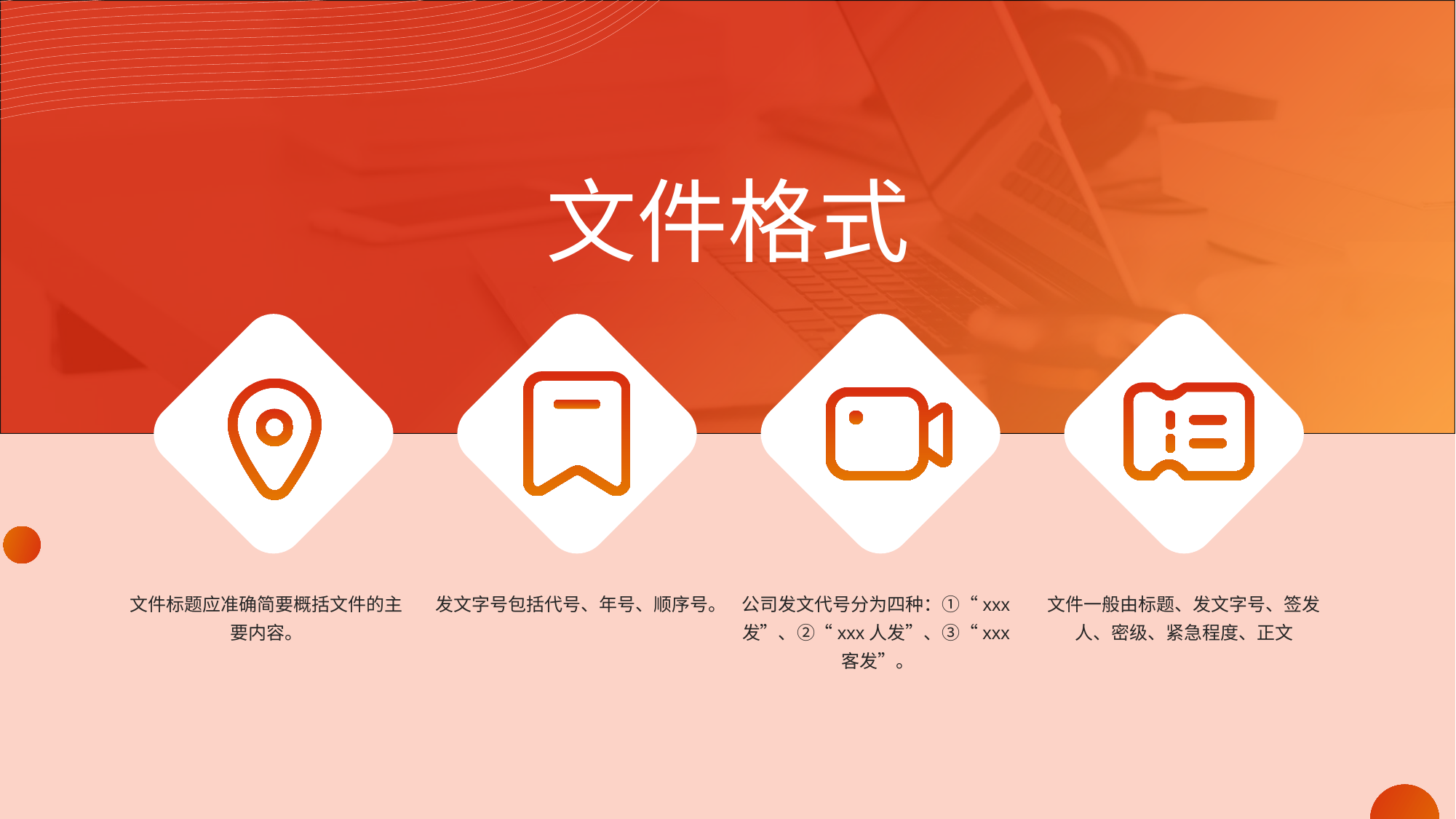

文件格式

文件标题应准确简要概括文件的主要内容。
发文字号包括代号、年号、顺序号。
公司发文代号分为四种：①“xxx发”、②“xxx人发”、③“xxx客发”。
文件一般由标题、发文字号、签发人、密级、紧急程度、正文